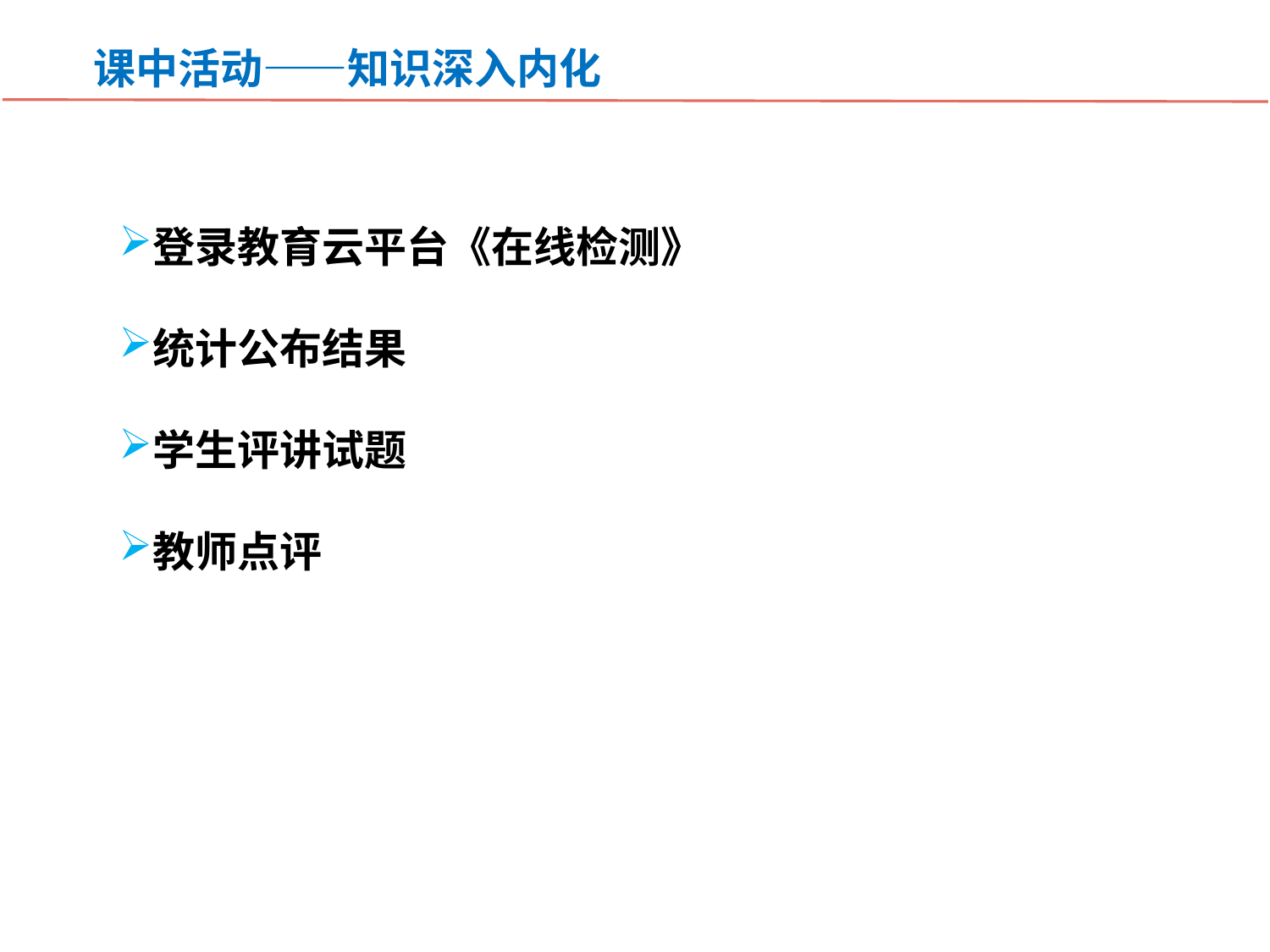

课中活动——知识深入内化
登录教育云平台《在线检测》

统计公布结果

学生评讲试题

教师点评